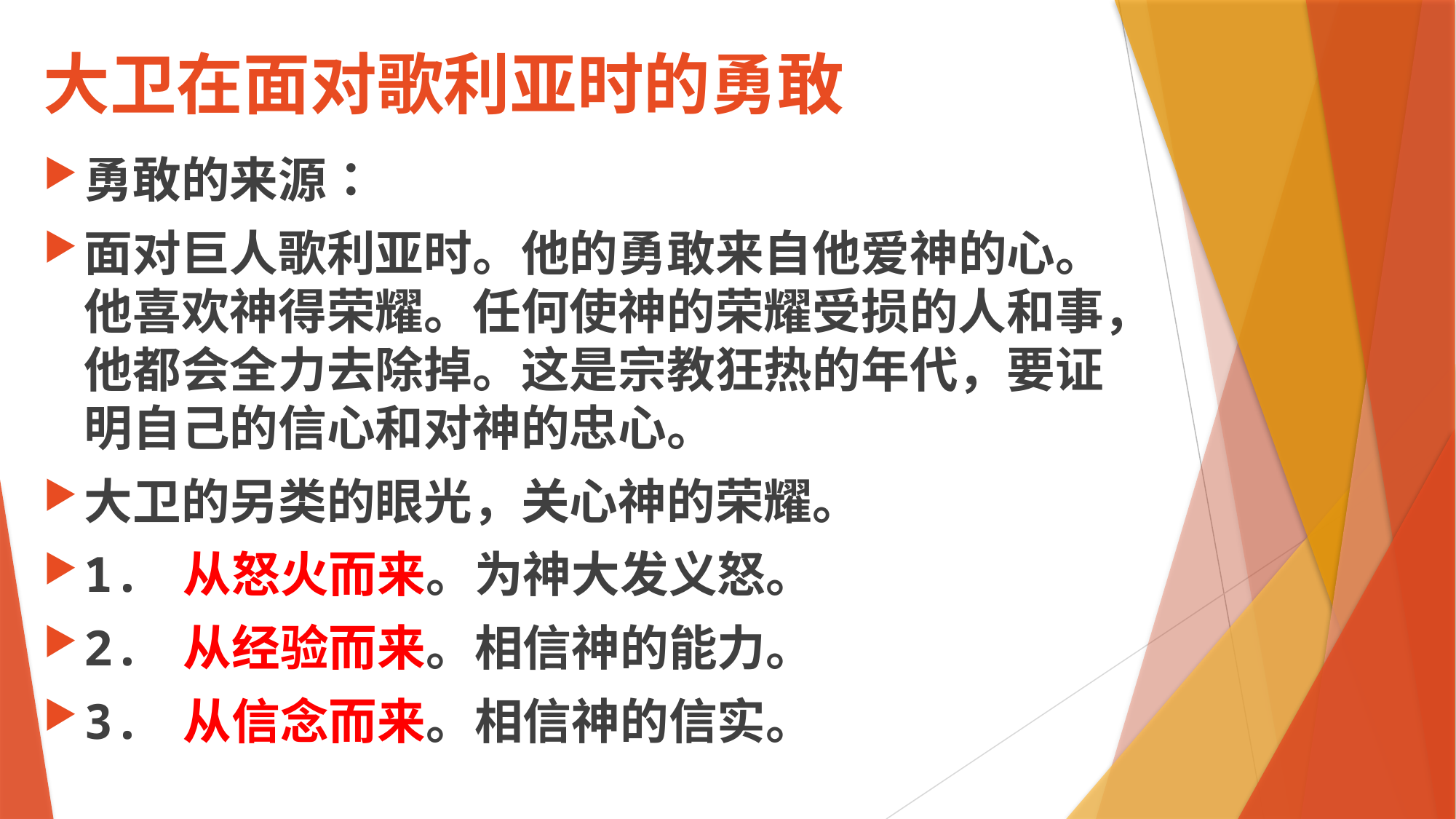

# 大卫在面对歌利亚时的勇敢
勇敢的来源：
面对巨人歌利亚时。他的勇敢来自他爱神的心。他喜欢神得荣耀。任何使神的荣耀受损的人和事，他都会全力去除掉。这是宗教狂热的年代，要证明自己的信心和对神的忠心。
大卫的另类的眼光，关心神的荣耀。
1. 从怒火而来。为神大发义怒。
2. 从经验而来。相信神的能力。
3. 从信念而来。相信神的信实。